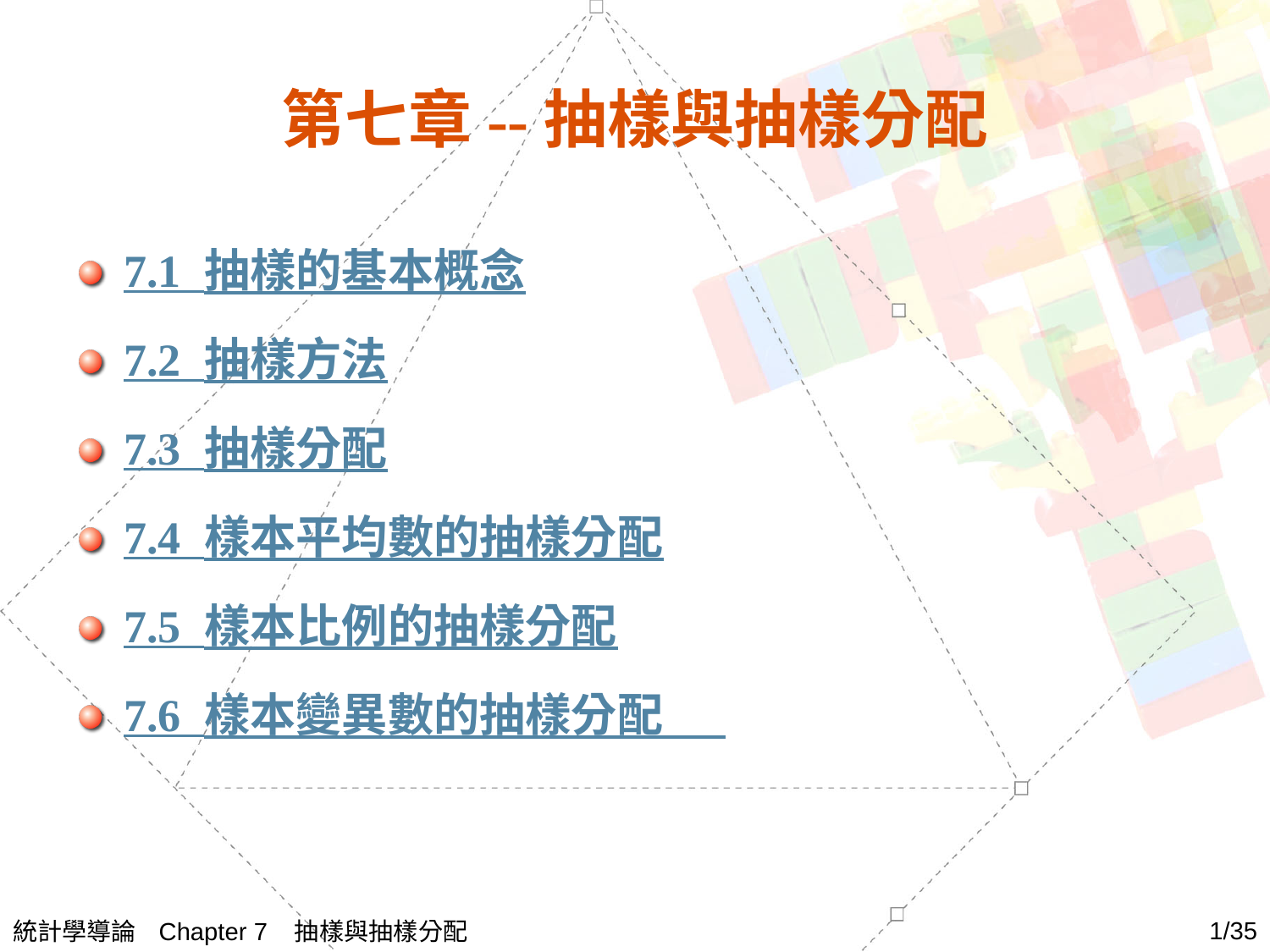

# 第七章--抽樣與抽樣分配
7.1  抽樣的基本概念
7.2  抽樣方法
7.3  抽樣分配
7.4  樣本平均數的抽樣分配
7.5  樣本比例的抽樣分配
7.6  樣本變異數的抽樣分配
統計學導論   Chapter 7   抽樣與抽樣分配
1/35